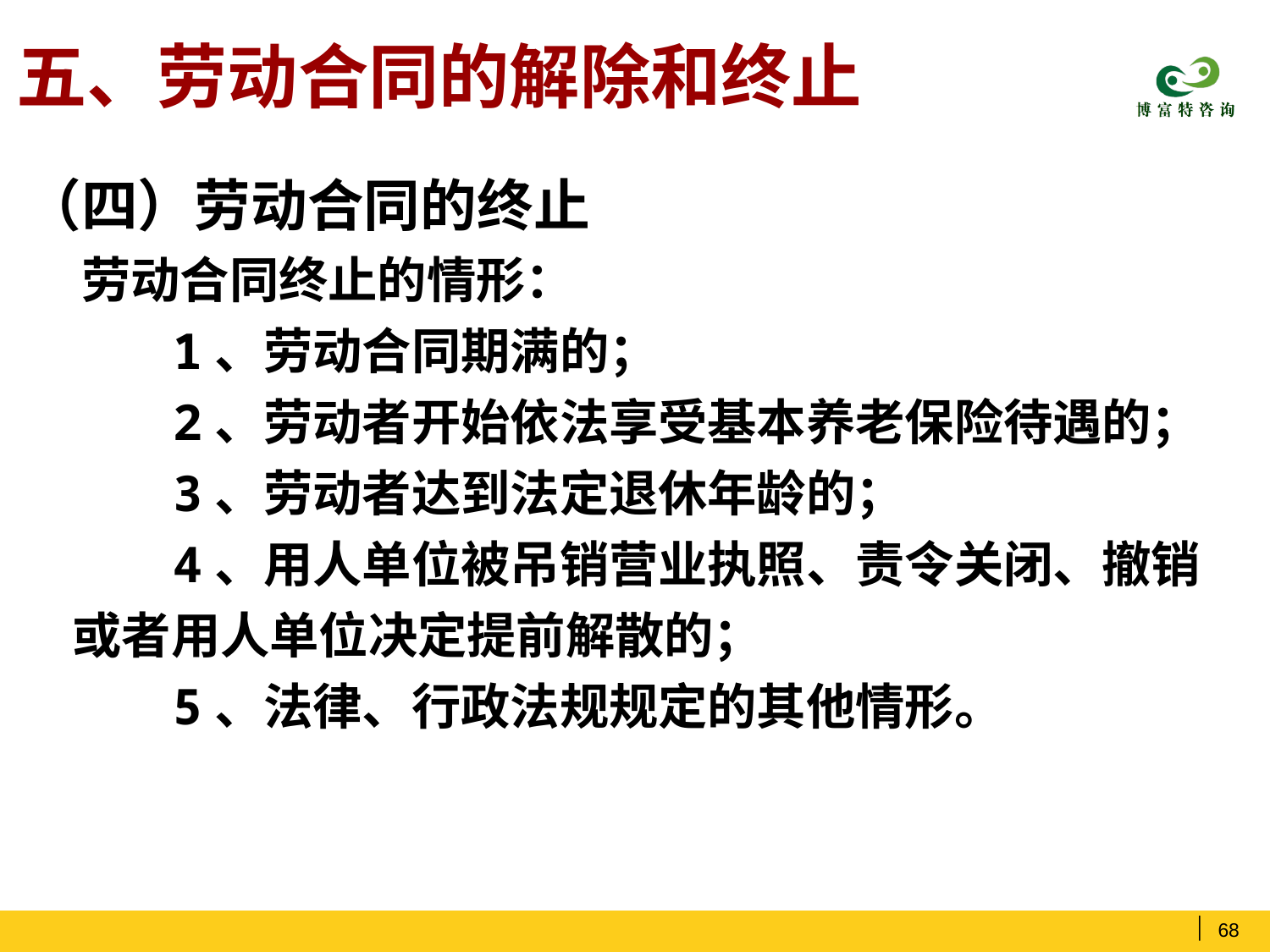

# 五、劳动合同的解除和终止
（四）劳动合同的终止
    劳动合同终止的情形：
     1、劳动合同期满的；
     2、劳动者开始依法享受基本养老保险待遇的；
     3、劳动者达到法定退休年龄的；
     4、用人单位被吊销营业执照、责令关闭、撤销或者用人单位决定提前解散的；
     5、法律、行政法规规定的其他情形。